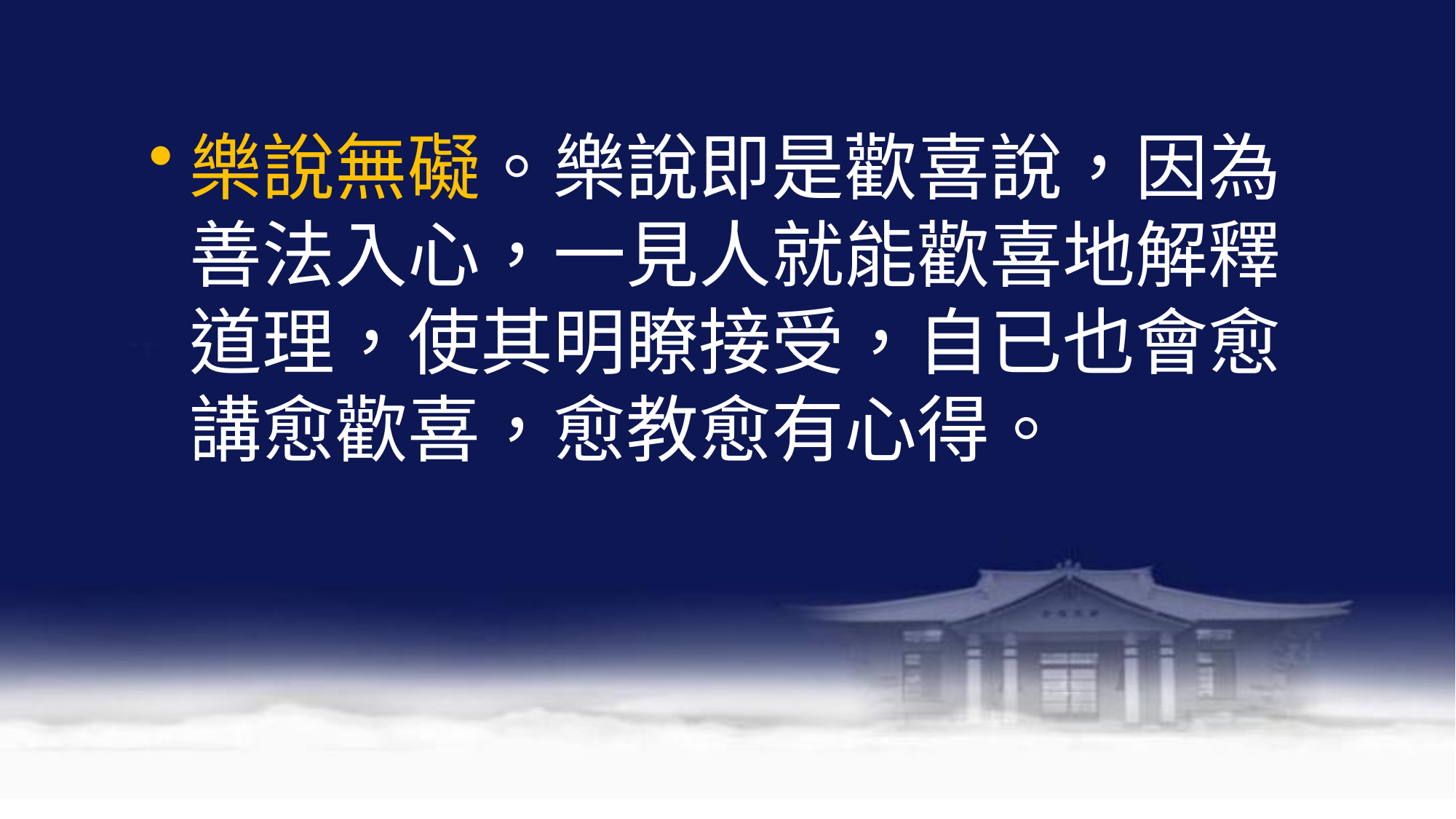

樂說無礙。樂說即是歡喜說，因為善法入心，一見人就能歡喜地解釋道理，使其明瞭接受，自已也會愈講愈歡喜，愈教愈有心得。